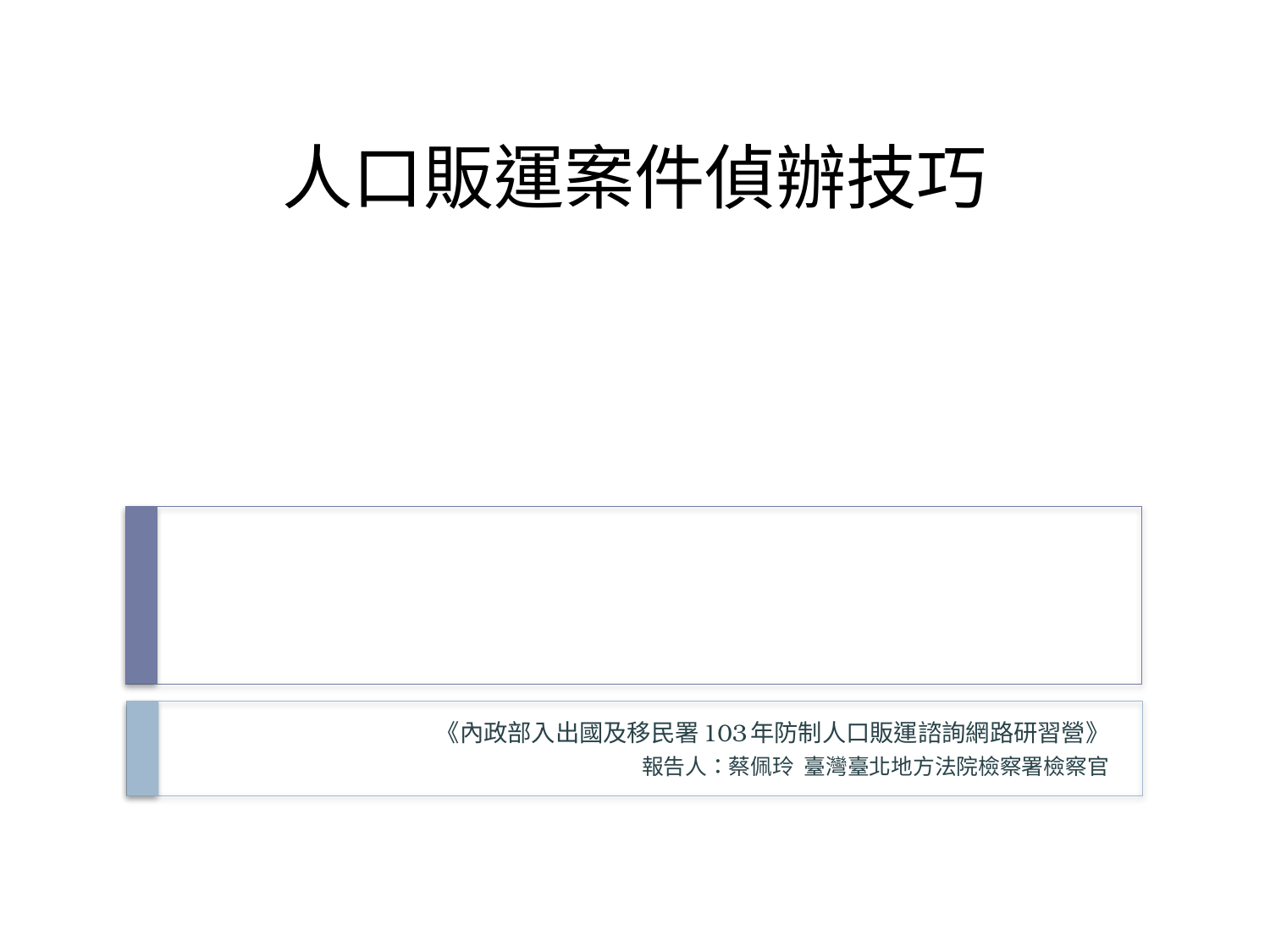

# 人口販運案件偵辦技巧
《內政部入出國及移民署103年防制人口販運諮詢網路研習營》
報告人：蔡佩玲  臺灣臺北地方法院檢察署檢察官